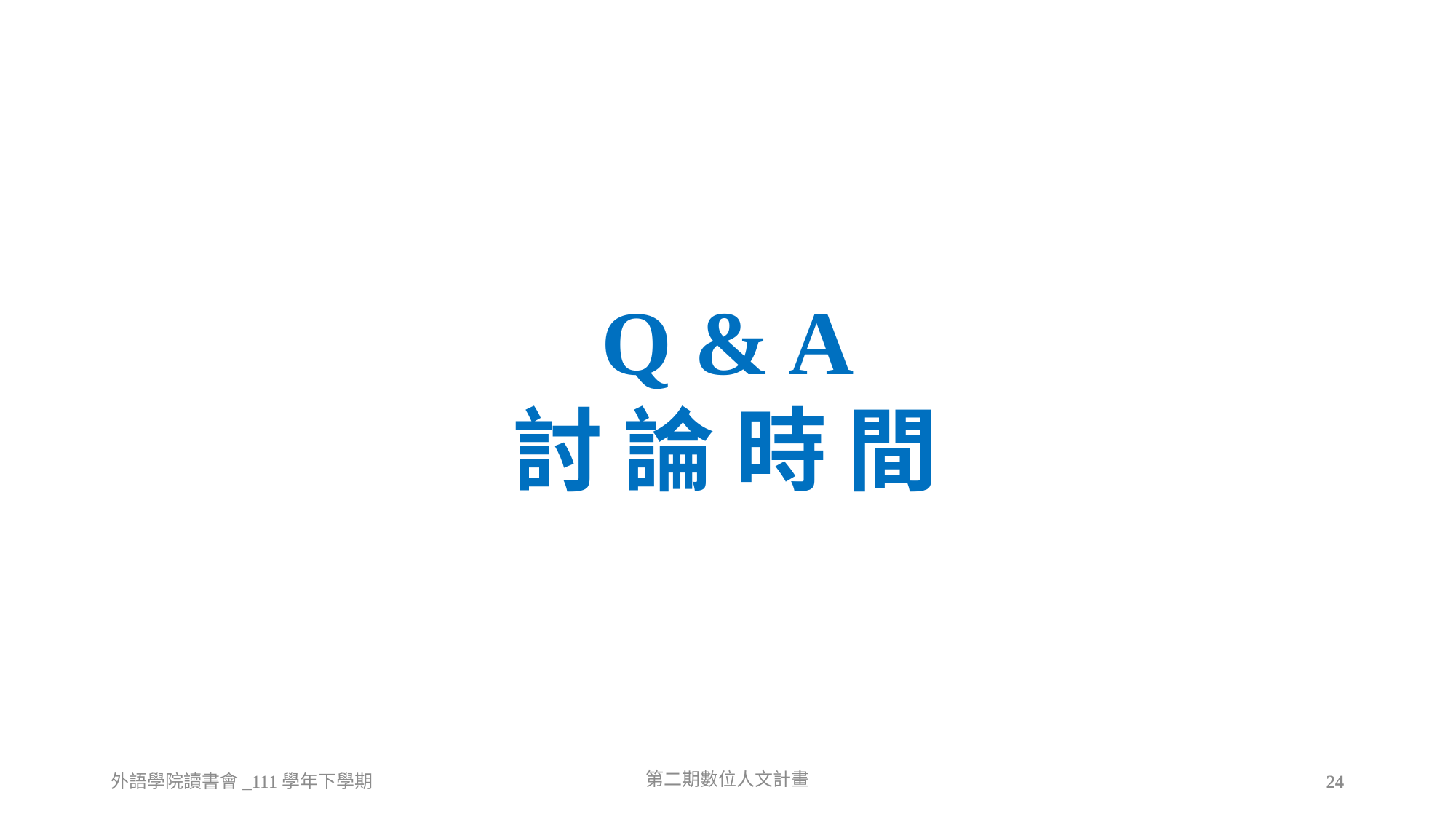

#

Q & A
討 論 時 間
外語學院讀書會_111學年下學期
第二期數位人文計畫
24